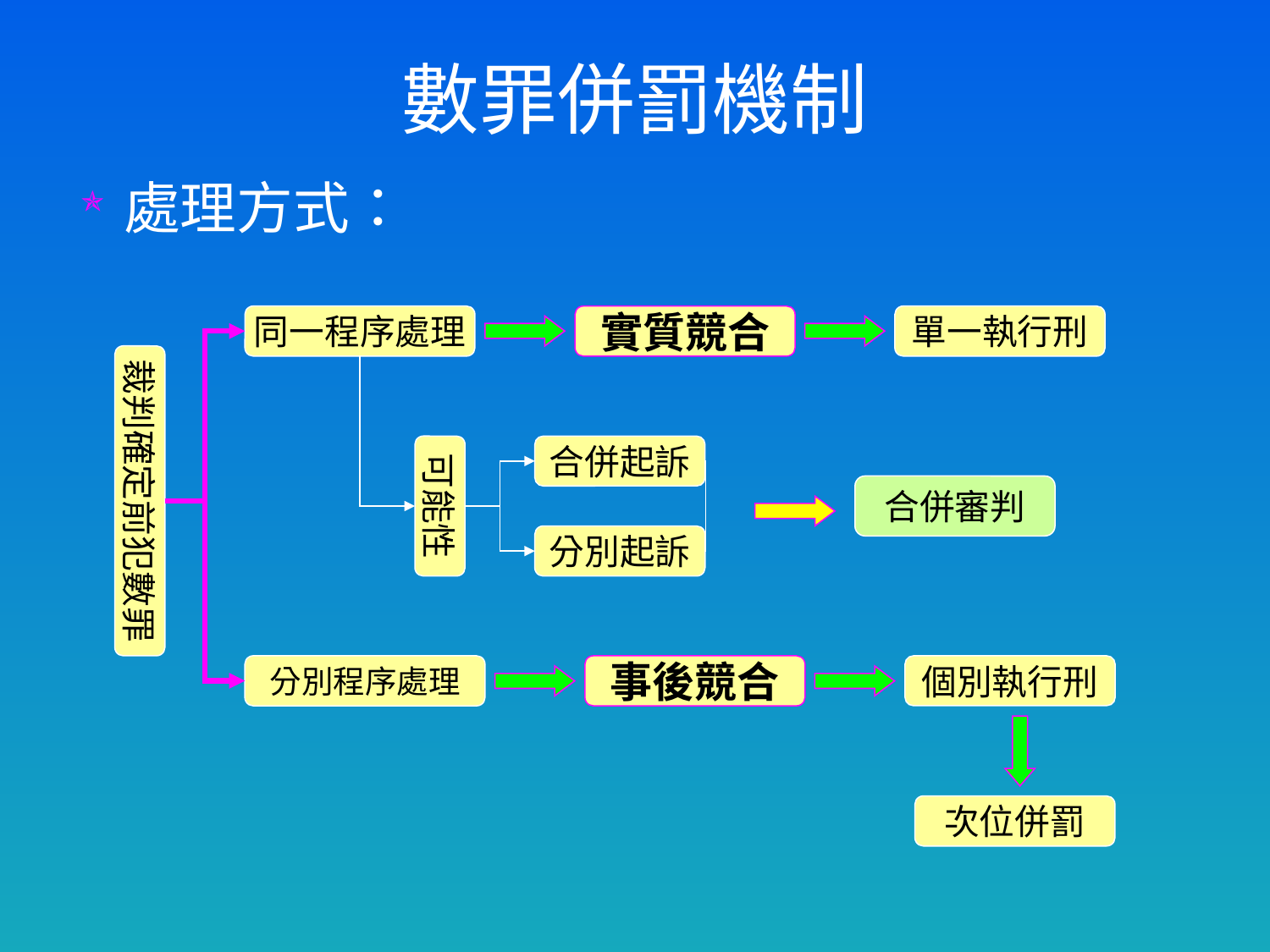

# 數罪併罰機制
處理方式：
同一程序處理
實質競合
單一執行刑

裁判確定前犯數罪
可能性
合併起訴
合併審判

分別起訴
分別程序處理
事後競合
個別執行刑

次位併罰